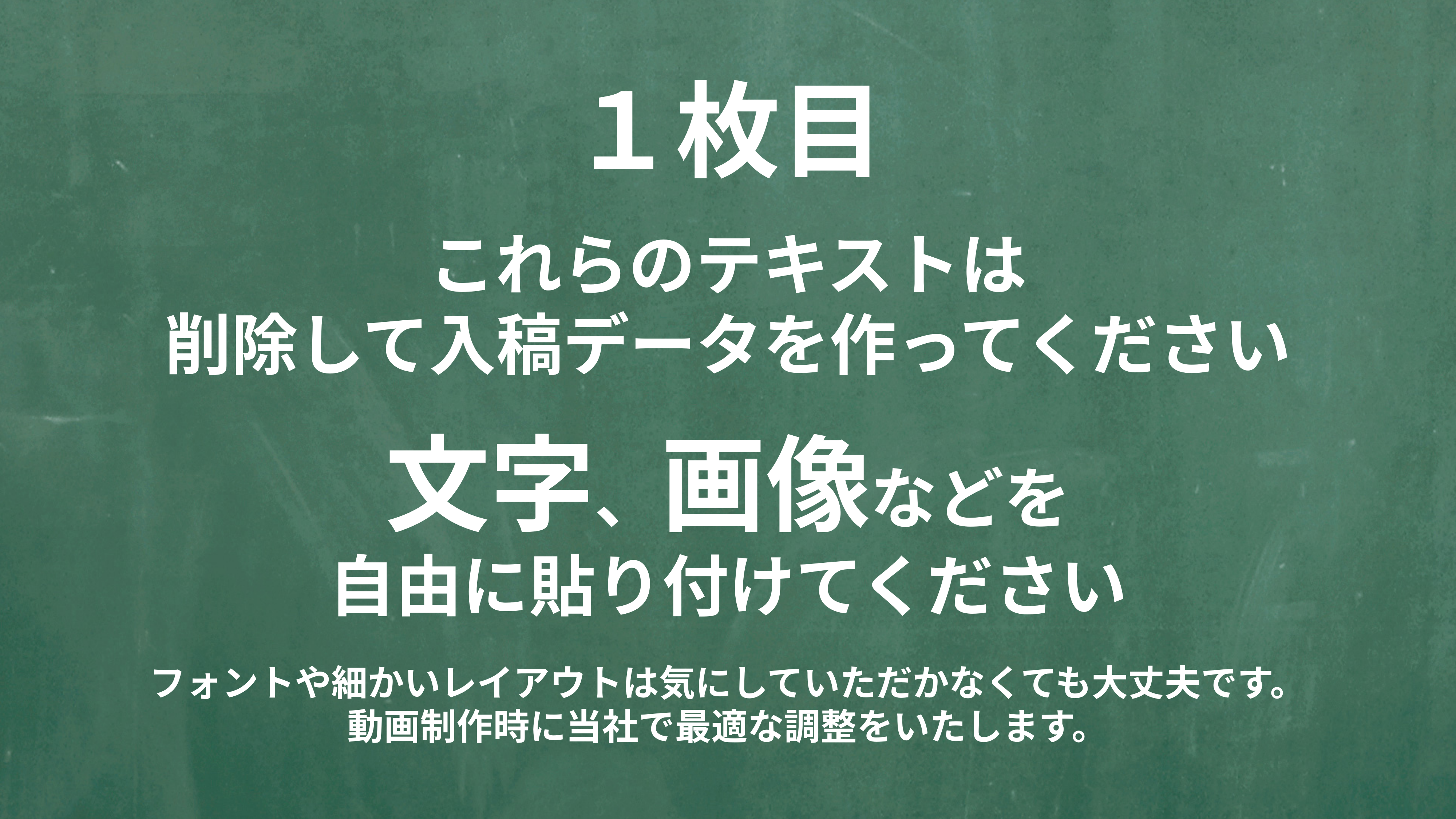

１枚目
これらのテキストは
削除して入稿データを作ってください
文字、画像などを
自由に貼り付けてください
フォントや細かいレイアウトは気にしていただかなくても大丈夫です。
動画制作時に当社で最適な調整をいたします。